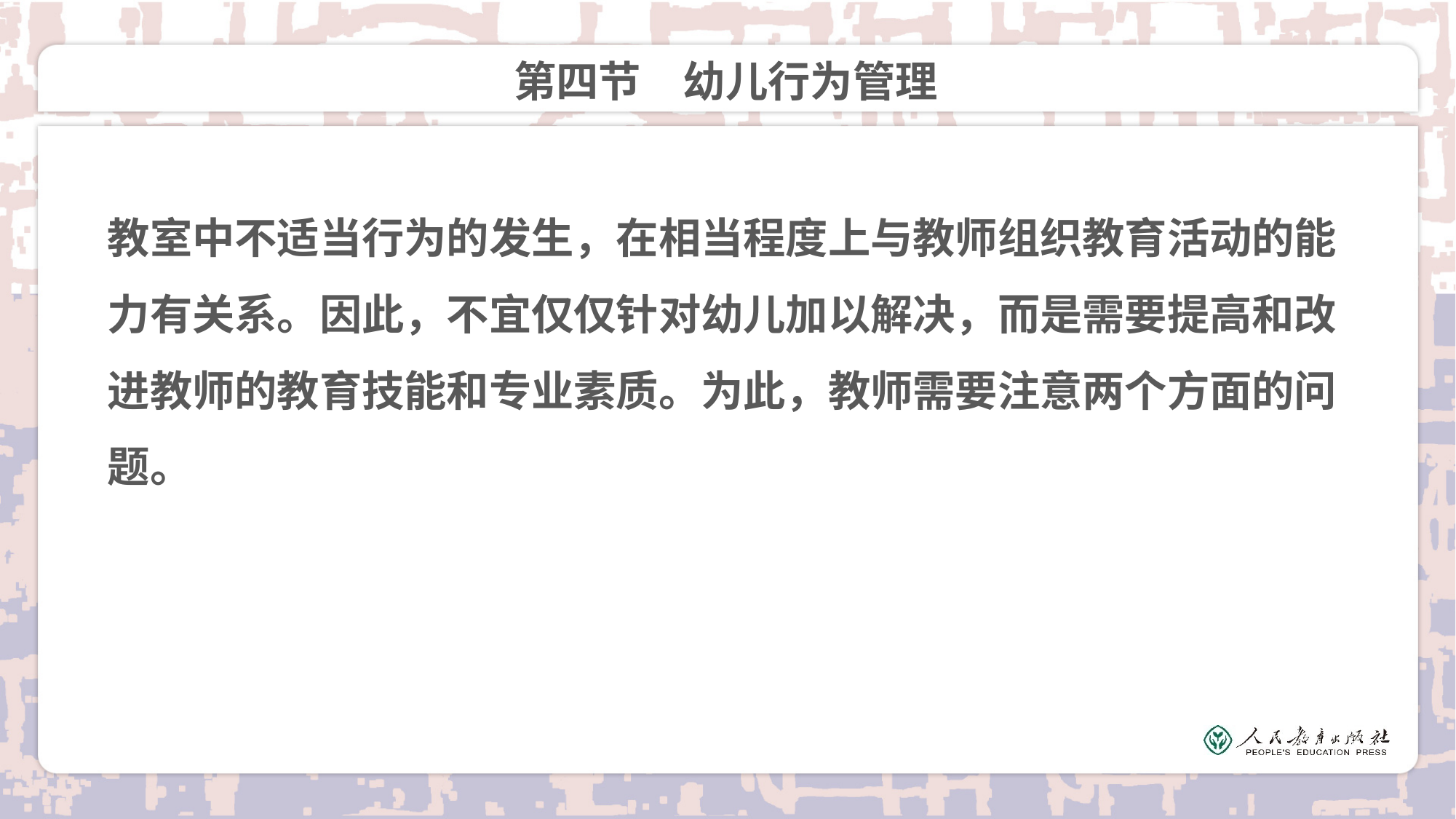

# 第四节　幼儿行为管理
教室中不适当行为的发生，在相当程度上与教师组织教育活动的能力有关系。因此，不宜仅仅针对幼儿加以解决，而是需要提高和改进教师的教育技能和专业素质。为此，教师需要注意两个方面的问题。